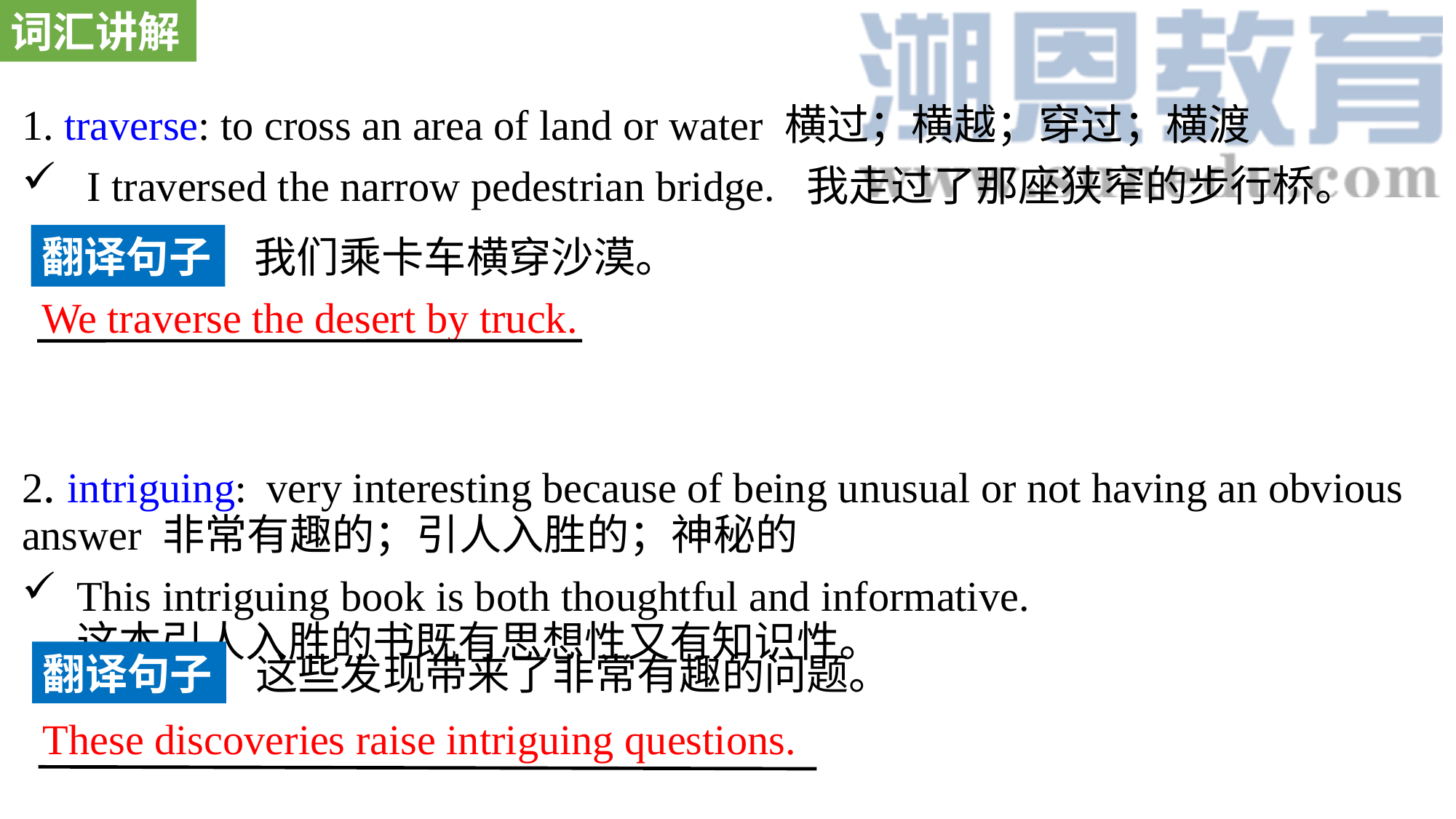

词汇讲解
1. traverse: to cross an area of land or water 横过；横越；穿过；横渡
 I traversed the narrow pedestrian bridge.  我走过了那座狭窄的步行桥。

2. intriguing:  very interesting because of being unusual or not having an obvious answer 非常有趣的；引人入胜的；神秘的
This intriguing book is both thoughtful and informative.                                     这本引人入胜的书既有思想性又有知识性。
翻译句子
我们乘卡车横穿沙漠。
We traverse the desert by truck.
翻译句子
这些发现带来了非常有趣的问题。
These discoveries raise intriguing questions.